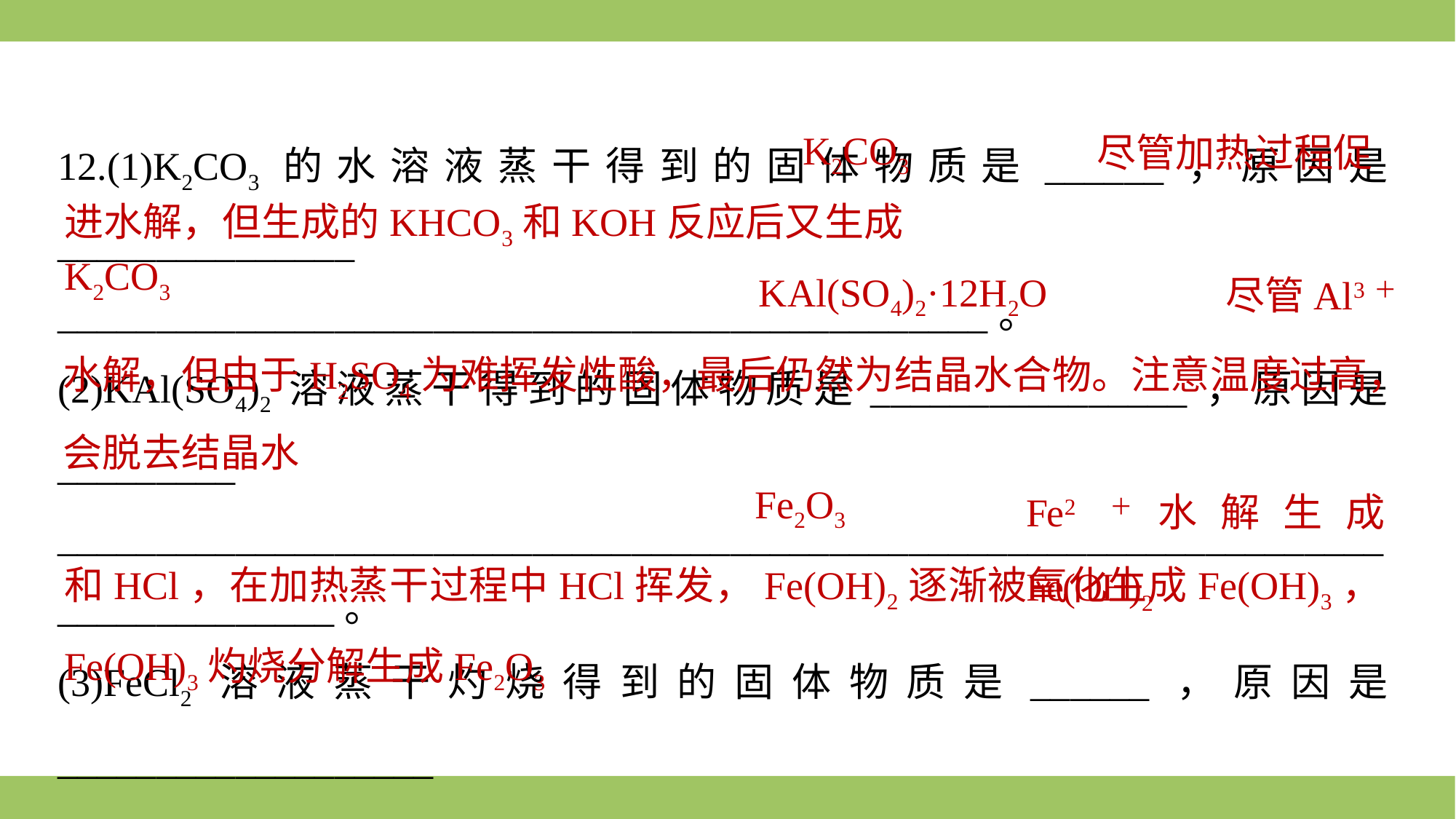

12.(1)K2CO3的水溶液蒸干得到的固体物质是______，原因是_______________
_______________________________________________。
(2)KAl(SO4)2溶液蒸干得到的固体物质是________________，原因是_________
_________________________________________________________________________________。
(3)FeCl2溶液蒸干灼烧得到的固体物质是______，原因是___________________
_____________________________________________________________________________________________。
K2CO3
尽管加热过程促
进水解，但生成的KHCO3和KOH反应后又生成K2CO3
KAl(SO4)2·12H2O
尽管Al3＋
水解，但由于H2SO4为难挥发性酸，最后仍然为结晶水合物。注意温度过高，会脱去结晶水
Fe2＋水解生成Fe(OH)2
Fe2O3
和HCl，在加热蒸干过程中HCl挥发，Fe(OH)2逐渐被氧化生成Fe(OH)3，Fe(OH)3灼烧分解生成Fe2O3